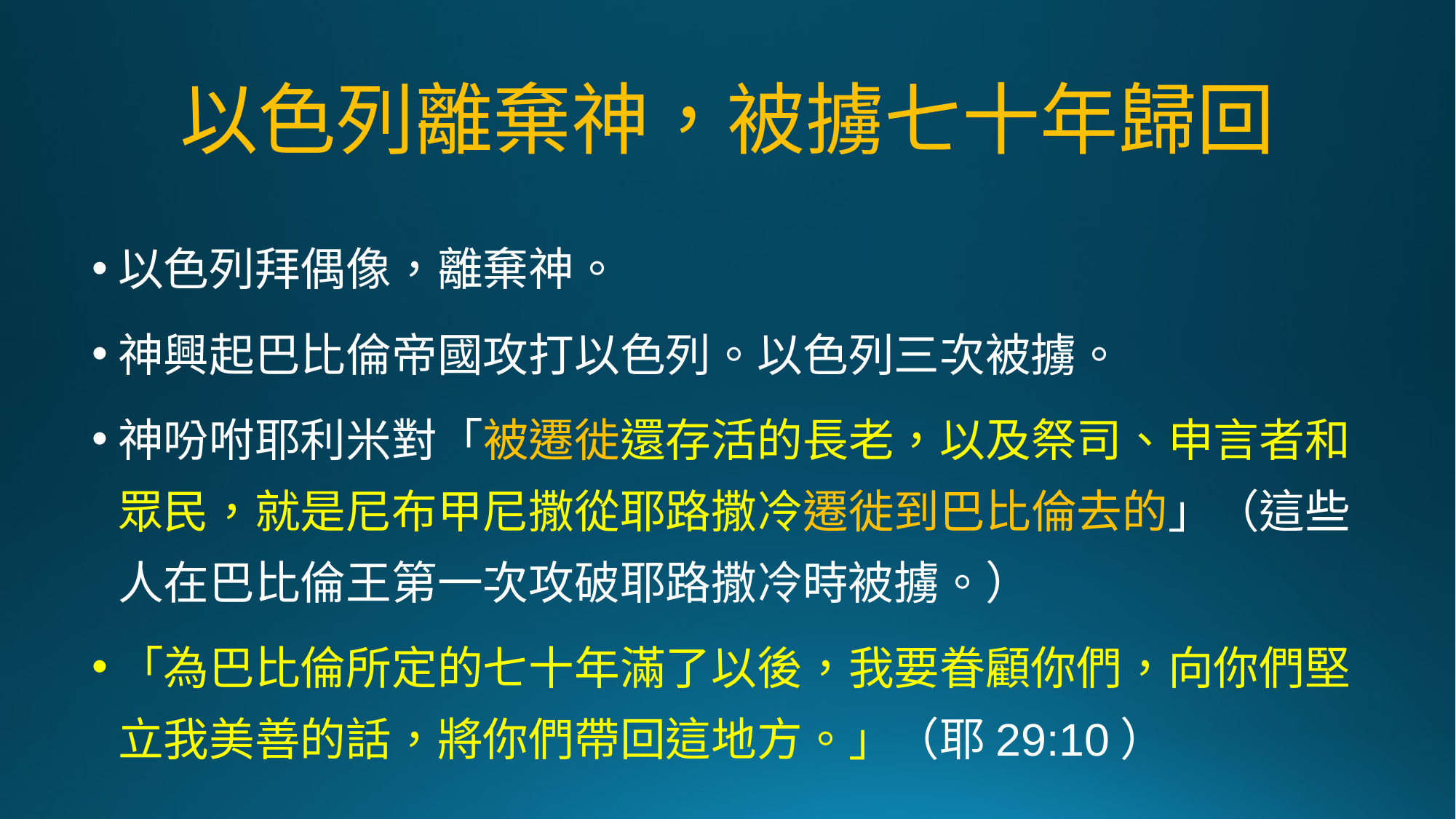

# 以色列離棄神，被擄七十年歸回
以色列拜偶像，離棄神。
神興起巴比倫帝國攻打以色列。以色列三次被擄。
神吩咐耶利米對「被遷徙還存活的長老，以及祭司、申言者和眾民，就是尼布甲尼撒從耶路撒冷遷徙到巴比倫去的」（這些人在巴比倫王第一次攻破耶路撒冷時被擄。）
「為巴比倫所定的七十年滿了以後，我要眷顧你們，向你們堅立我美善的話，將你們帶回這地方。」（耶29:10）